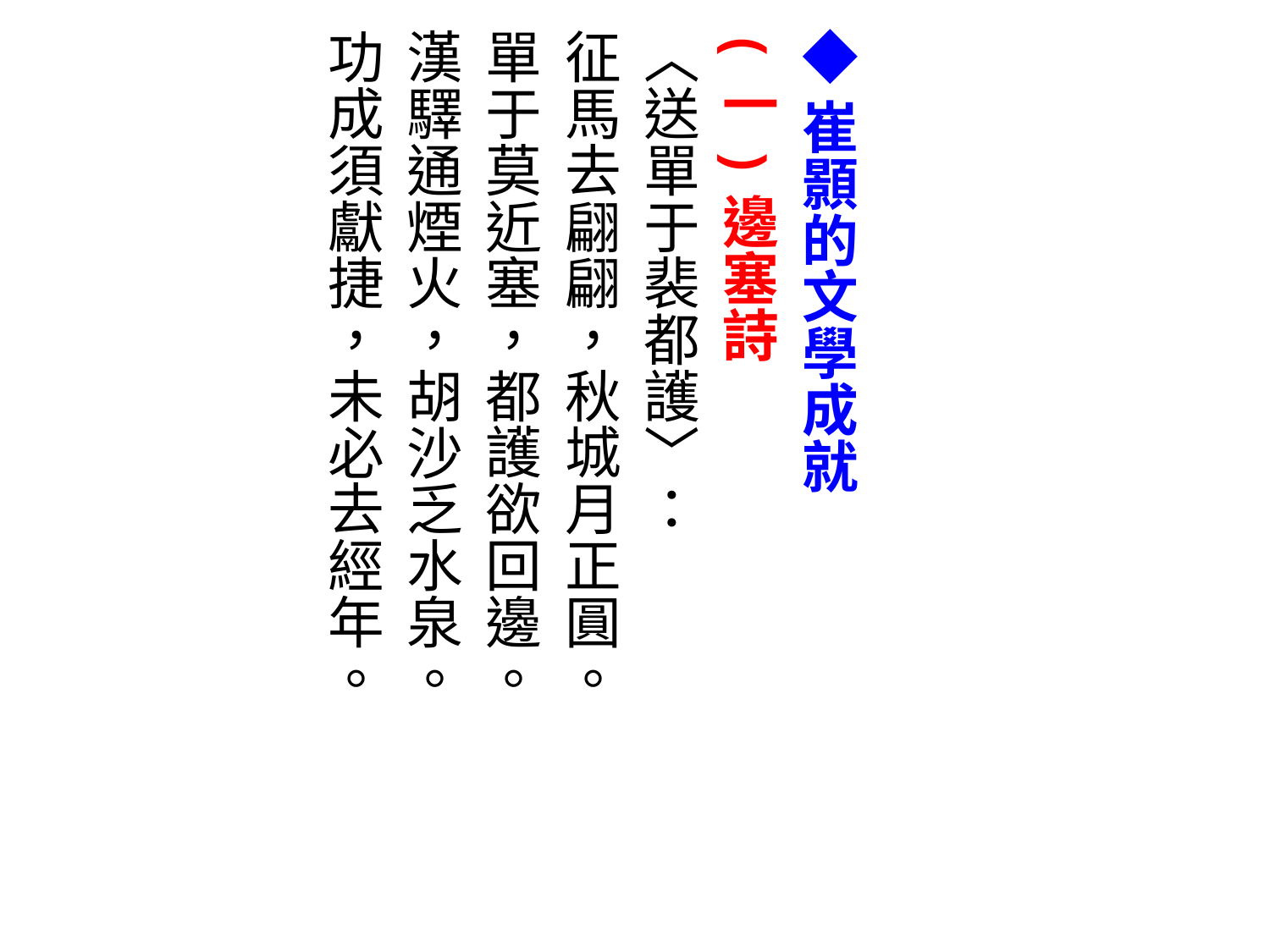

◆崔顥的文學成就
(一)邊塞詩
〈送單于裴都護〉：
征馬去翩翩，秋城月正圓。
單于莫近塞，都護欲回邊。
漢驛通煙火，胡沙乏水泉。
功成須獻捷，未必去經年。